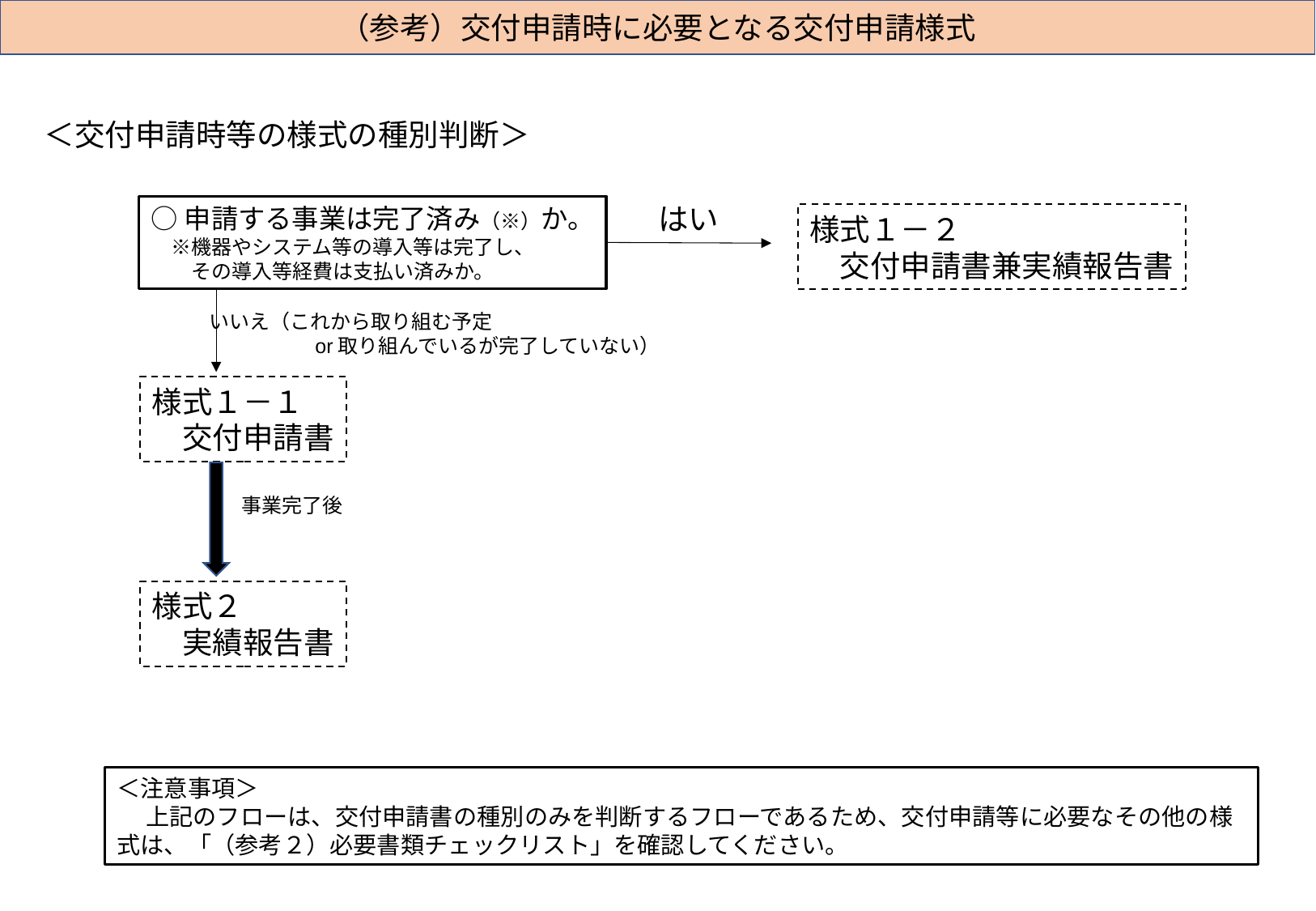

（参考）交付申請時に必要となる交付申請様式
＜交付申請時等の様式の種別判断＞
はい
○申請する事業は完了済み（※）か。
　※機器やシステム等の導入等は完了し、
　　その導入等経費は支払い済みか。
様式１－２
　交付申請書兼実績報告書
いいえ（これから取り組む予定
　　　　　or取り組んでいるが完了していない）
様式１－１
　交付申請書

事業完了後
様式２
　実績報告書
＜注意事項＞
　 上記のフローは、交付申請書の種別のみを判断するフローであるため、交付申請等に必要なその他の様式は、「（参考２）必要書類チェックリスト」を確認してください。